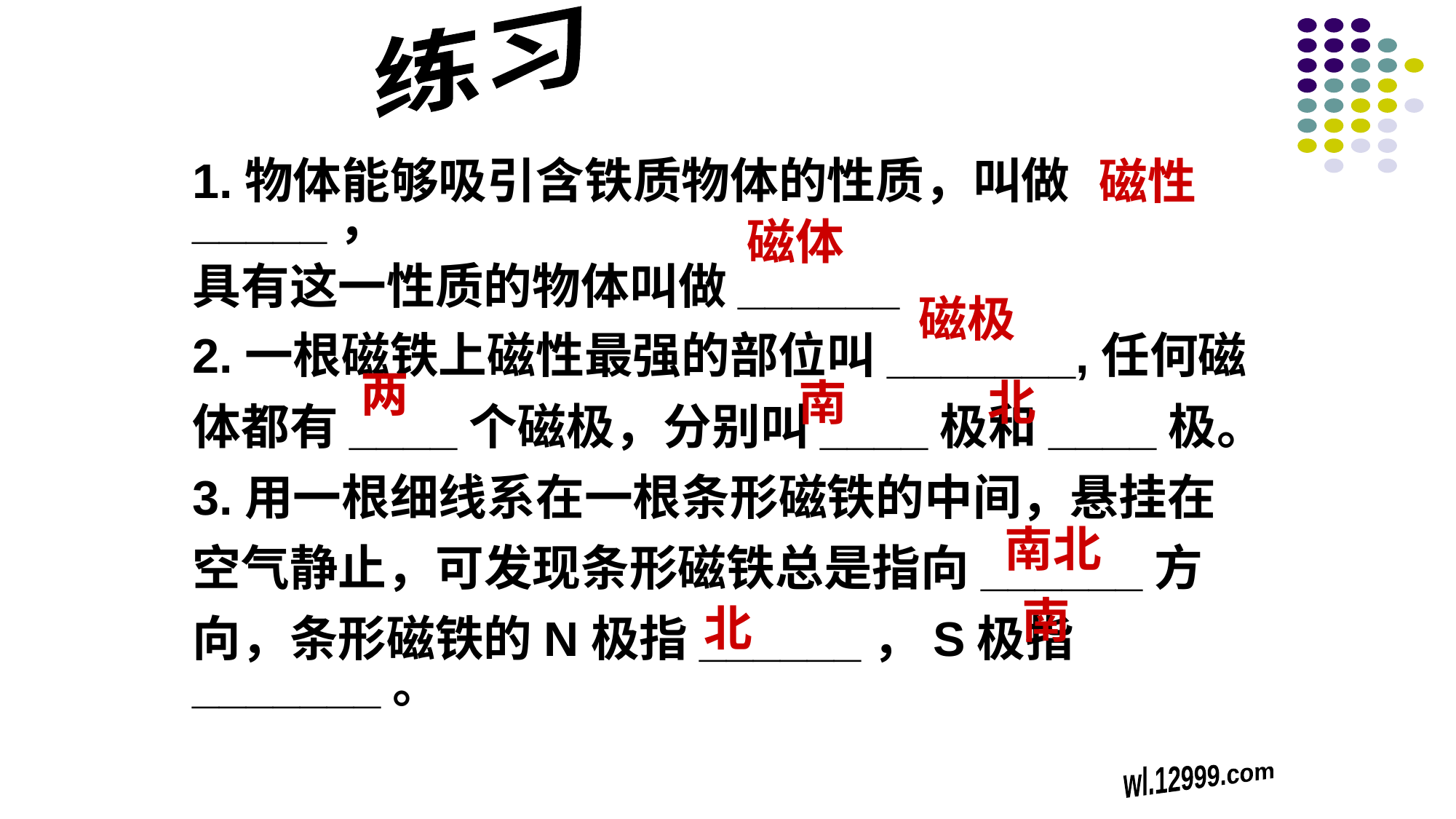

练习
磁性
1.物体能够吸引含铁质物体的性质，叫做_____，
具有这一性质的物体叫做______
2.一根磁铁上磁性最强的部位叫_______,任何磁
体都有____个磁极，分别叫____极和____极。
3.用一根细线系在一根条形磁铁的中间，悬挂在
空气静止，可发现条形磁铁总是指向______方
向，条形磁铁的N极指______，S极指_______。

磁体
磁极
两
南
北
南北
南
北
wl.12999.com